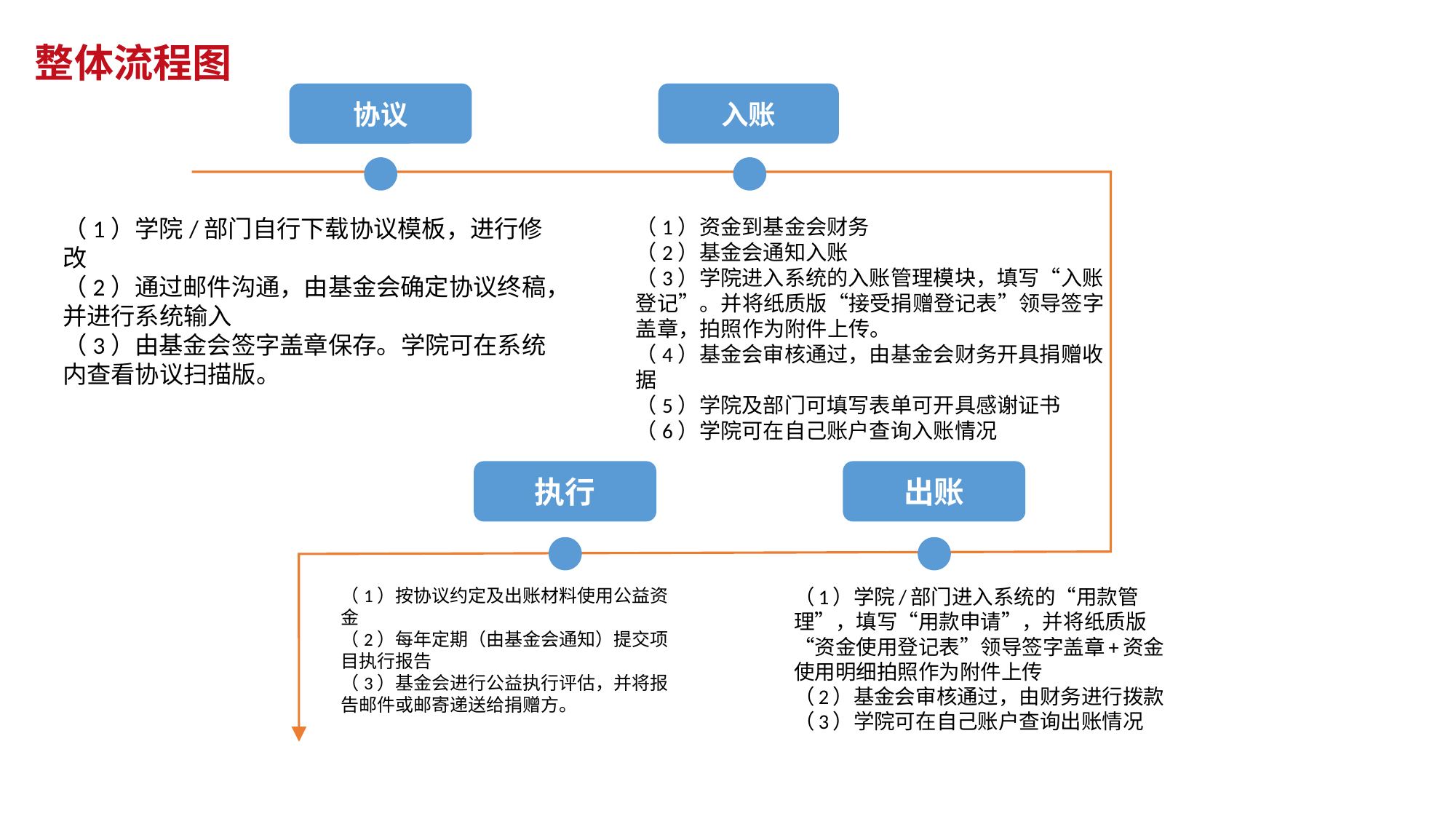

整体流程图
协议
入账

（1）学院/部门自行下载协议模板，进行修改
（2）通过邮件沟通，由基金会确定协议终稿，并进行系统输入
（3）由基金会签字盖章保存。学院可在系统内查看协议扫描版。
（1）资金到基金会财务
（2）基金会通知入账
（3）学院进入系统的入账管理模块，填写“入账登记”。并将纸质版“接受捐赠登记表”领导签字盖章，拍照作为附件上传。
（4）基金会审核通过，由基金会财务开具捐赠收据
（5）学院及部门可填写表单可开具感谢证书
（6）学院可在自己账户查询入账情况
执行
出账

（1）按协议约定及出账材料使用公益资金
（2）每年定期（由基金会通知）提交项目执行报告
（3）基金会进行公益执行评估，并将报告邮件或邮寄递送给捐赠方。
（1）学院/部门进入系统的“用款管理”，填写“用款申请”，并将纸质版“资金使用登记表”领导签字盖章+资金使用明细拍照作为附件上传
（2）基金会审核通过，由财务进行拨款
（3）学院可在自己账户查询出账情况